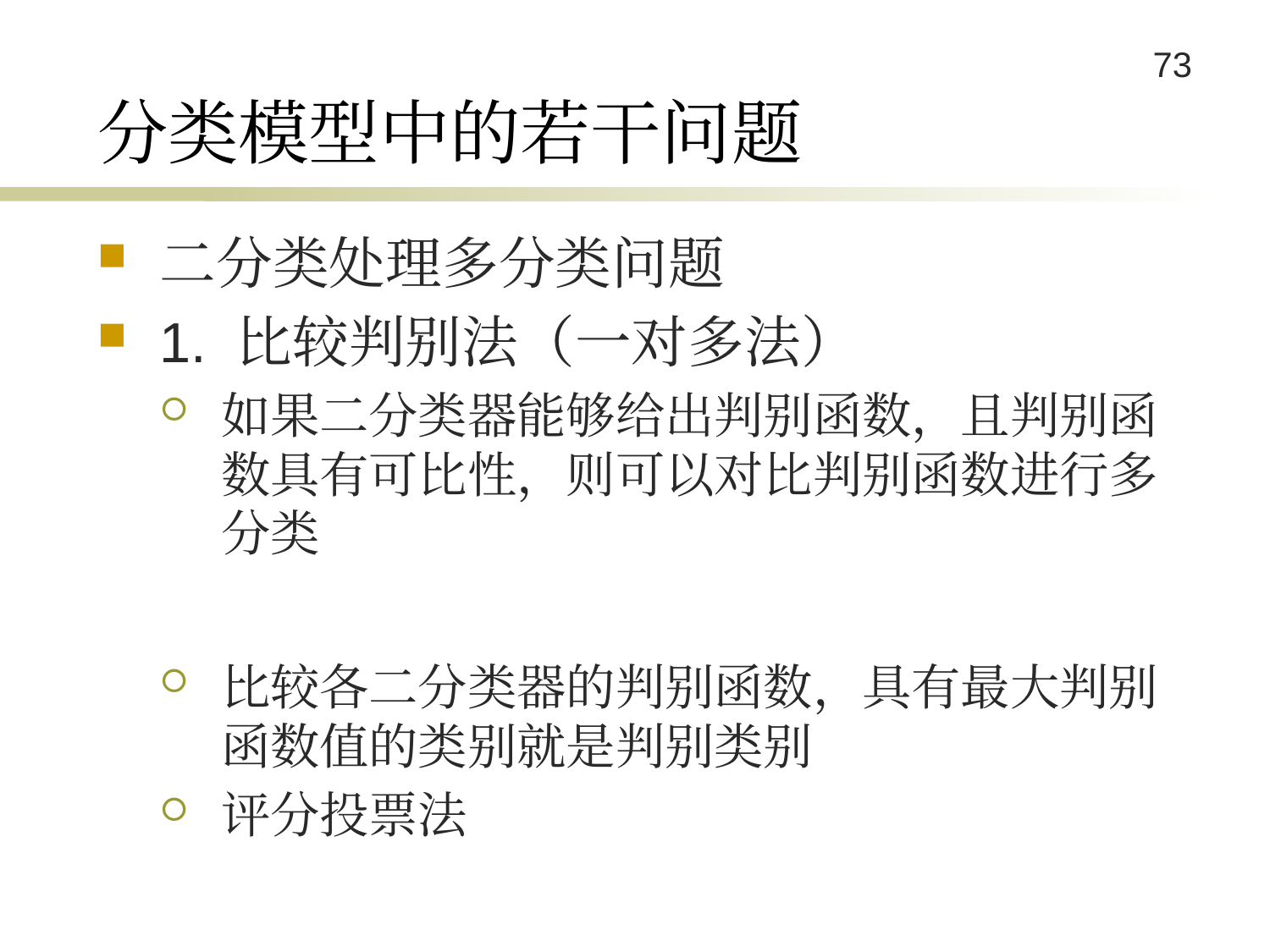

# 分类模型中的若干问题
二分类处理多分类问题
1. 比较判别法（一对多法）
如果二分类器能够给出判别函数，且判别函数具有可比性，则可以对比判别函数进行多分类

比较各二分类器的判别函数，具有最大判别函数值的类别就是判别类别
评分投票法